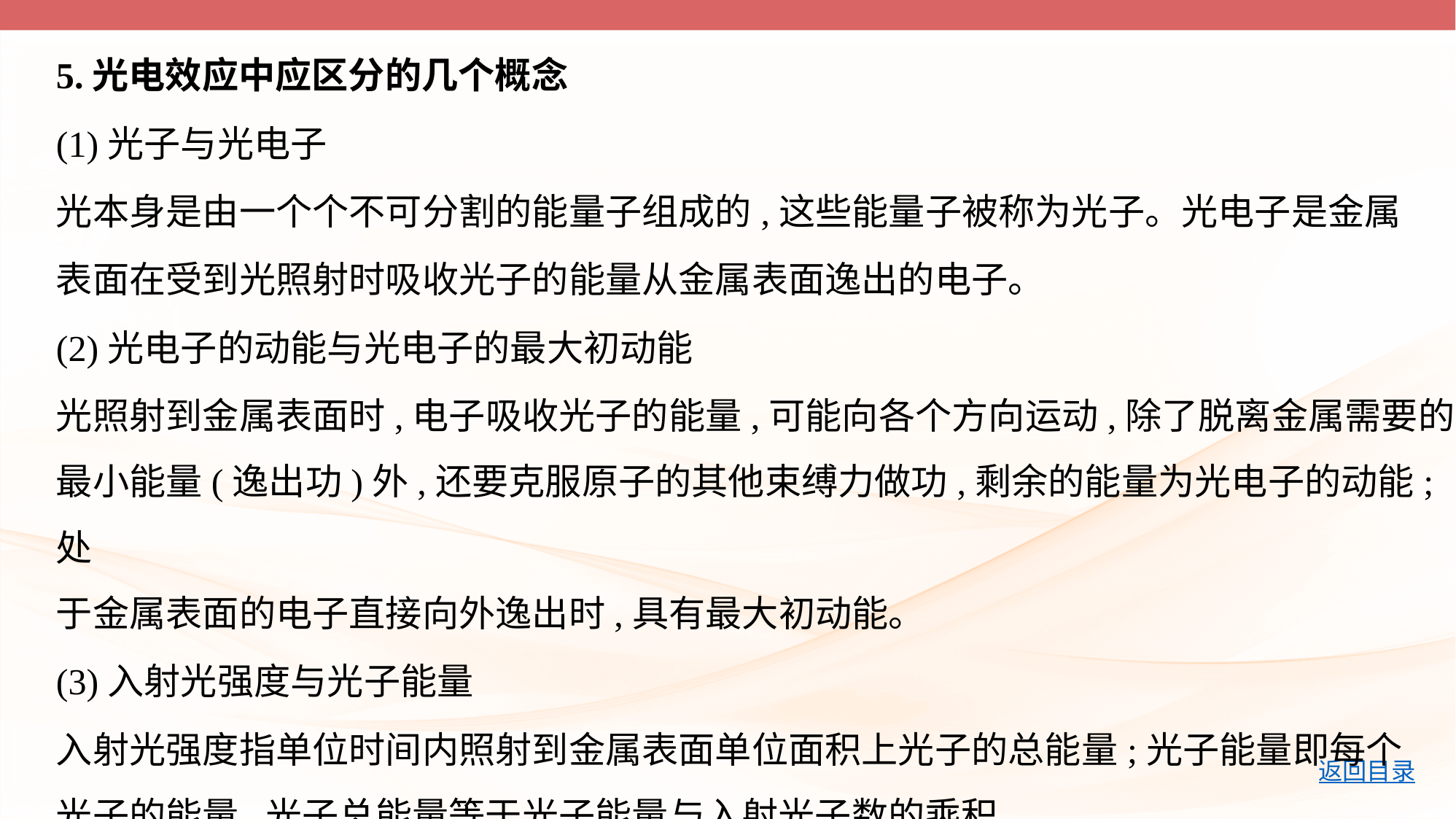

5.光电效应中应区分的几个概念
(1)光子与光电子
光本身是由一个个不可分割的能量子组成的,这些能量子被称为光子。光电子是金属
表面在受到光照射时吸收光子的能量从金属表面逸出的电子。
(2)光电子的动能与光电子的最大初动能
光照射到金属表面时,电子吸收光子的能量,可能向各个方向运动,除了脱离金属需要的
最小能量(逸出功)外,还要克服原子的其他束缚力做功,剩余的能量为光电子的动能;处
于金属表面的电子直接向外逸出时,具有最大初动能。
(3)入射光强度与光子能量
入射光强度指单位时间内照射到金属表面单位面积上光子的总能量;光子能量即每个
光子的能量,光子总能量等于光子能量与入射光子数的乘积。